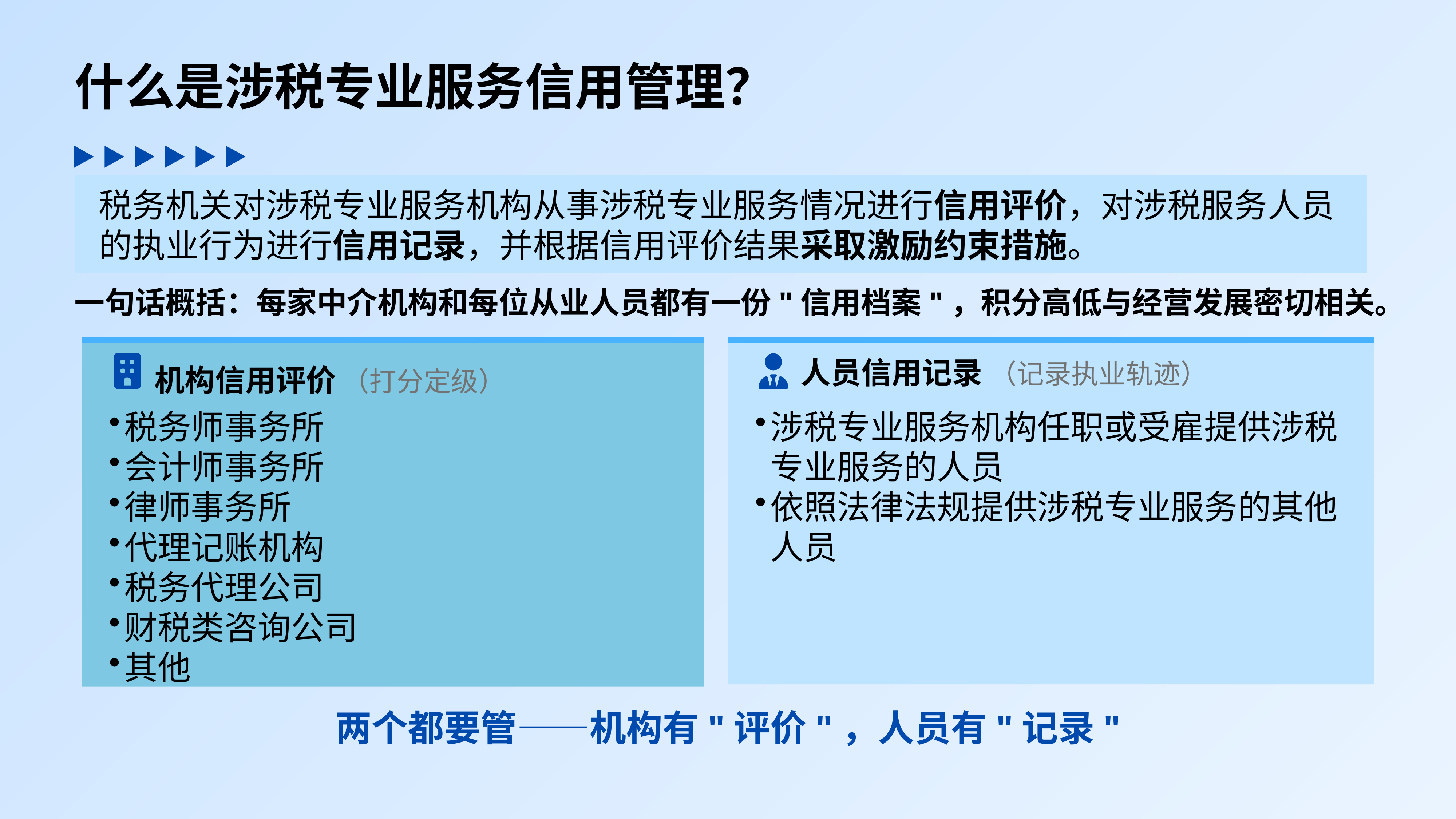

什么是涉税专业服务信用管理？

税务机关对涉税专业服务机构从事涉税专业服务情况进行信用评价，对涉税服务人员的执业行为进行信用记录，并根据信用评价结果采取激励约束措施。
一句话概括：每家中介机构和每位从业人员都有一份"信用档案"，积分高低与经营发展密切相关。

机构信用评价 （打分定级）

人员信用记录 （记录执业轨迹）
税务师事务所
会计师事务所
律师事务所
代理记账机构
税务代理公司
财税类咨询公司
其他
涉税专业服务机构任职或受雇提供涉税专业服务的人员
依照法律法规提供涉税专业服务的其他人员
两个都要管——机构有"评价"，人员有"记录"